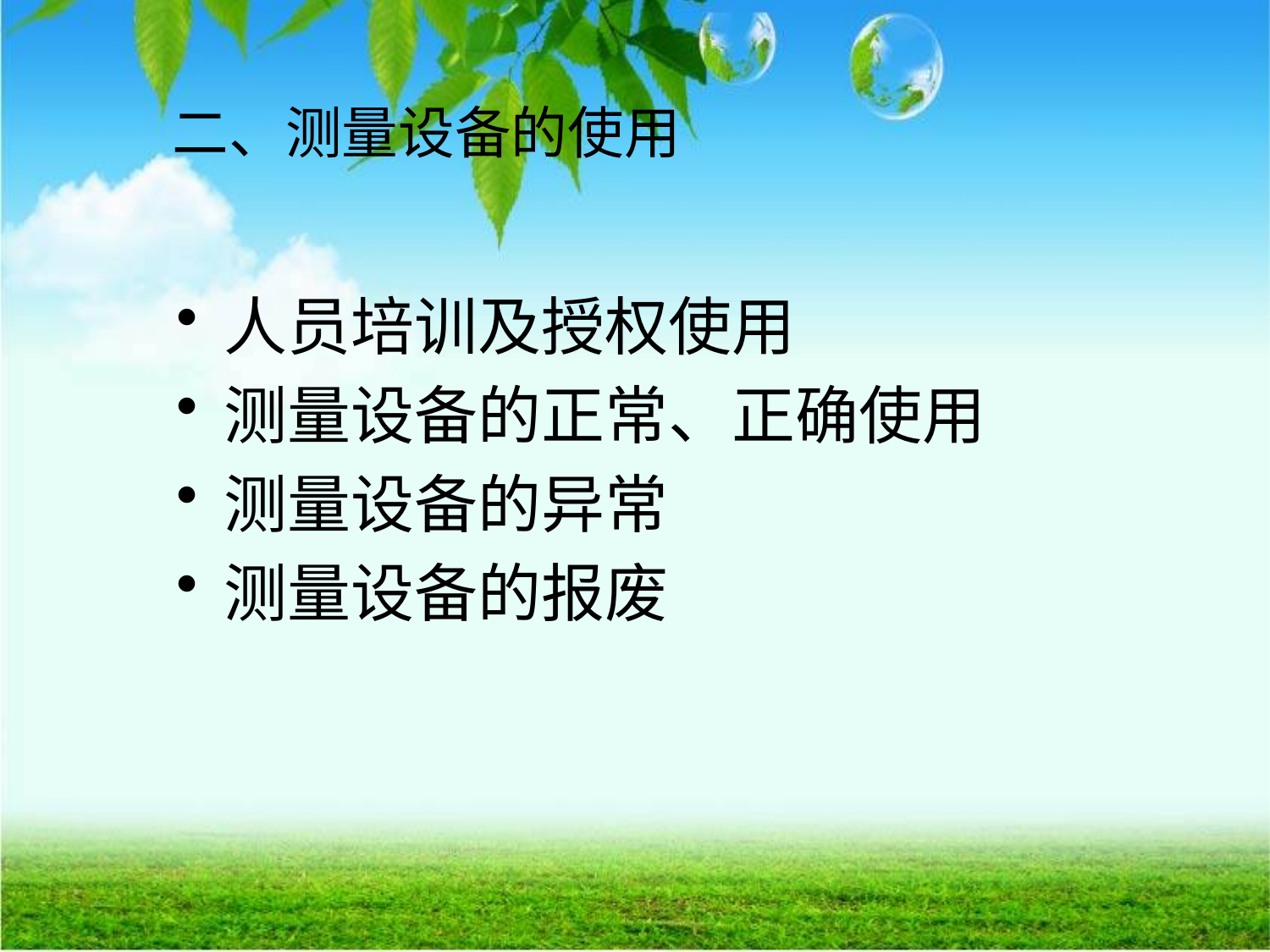

# 二、测量设备的使用
人员培训及授权使用
测量设备的正常、正确使用
测量设备的异常
测量设备的报废